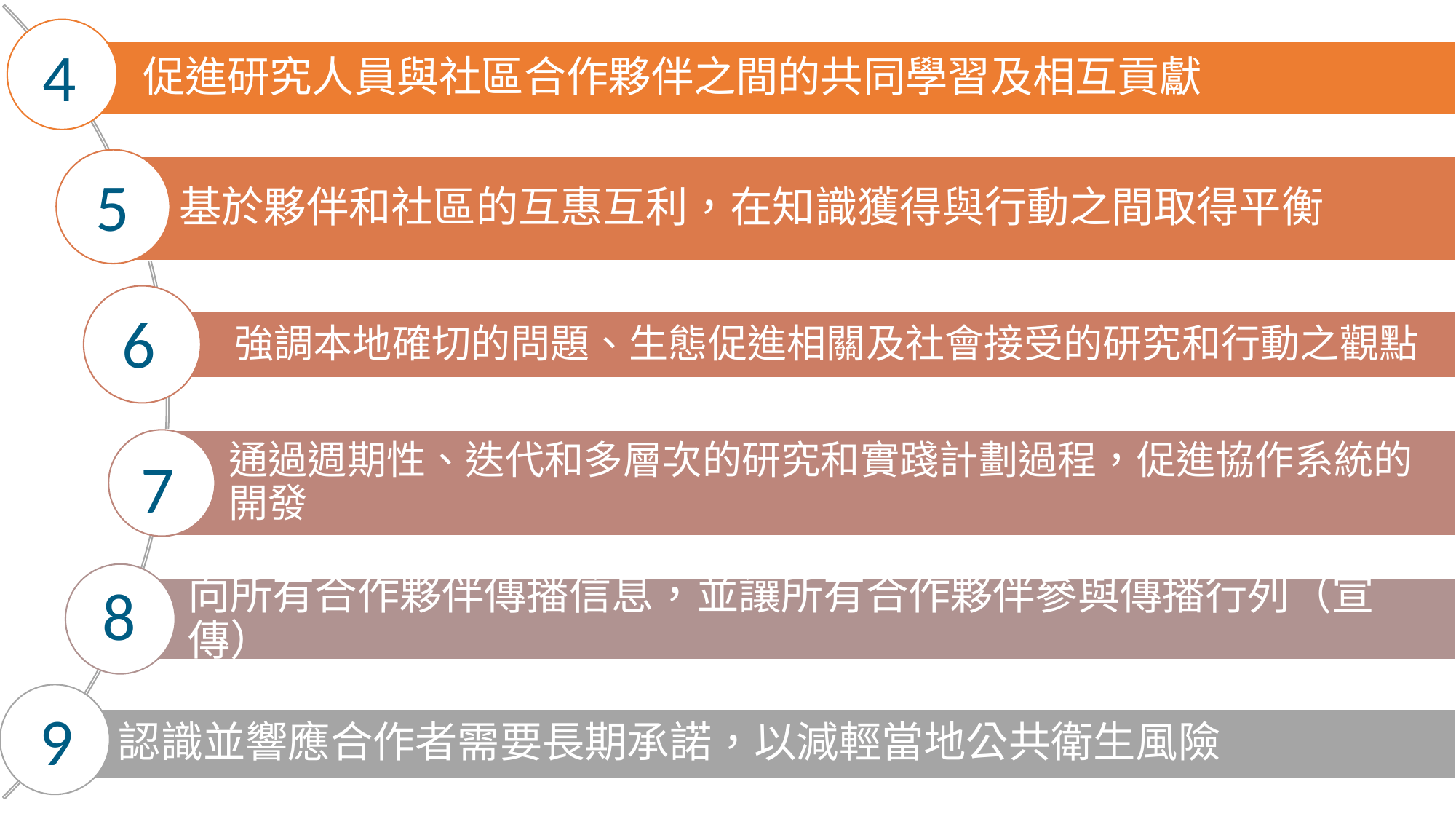

促進研究人員與社區合作夥伴之間的共同學習及相互貢獻
基於夥伴和社區的互惠互利，在知識獲得與行動之間取得平衡
強調本地確切的問題、生態促進相關及社會接受的研究和行動之觀點
通過週期性、迭代和多層次的研究和實踐計劃過程，促進協作系統的開發
向所有合作夥伴傳播信息，並讓所有合作夥伴參與傳播行列（宣傳）
認識並響應合作者需要長期承諾，以減輕當地公共衛生風險
4
5
6
7
8
9